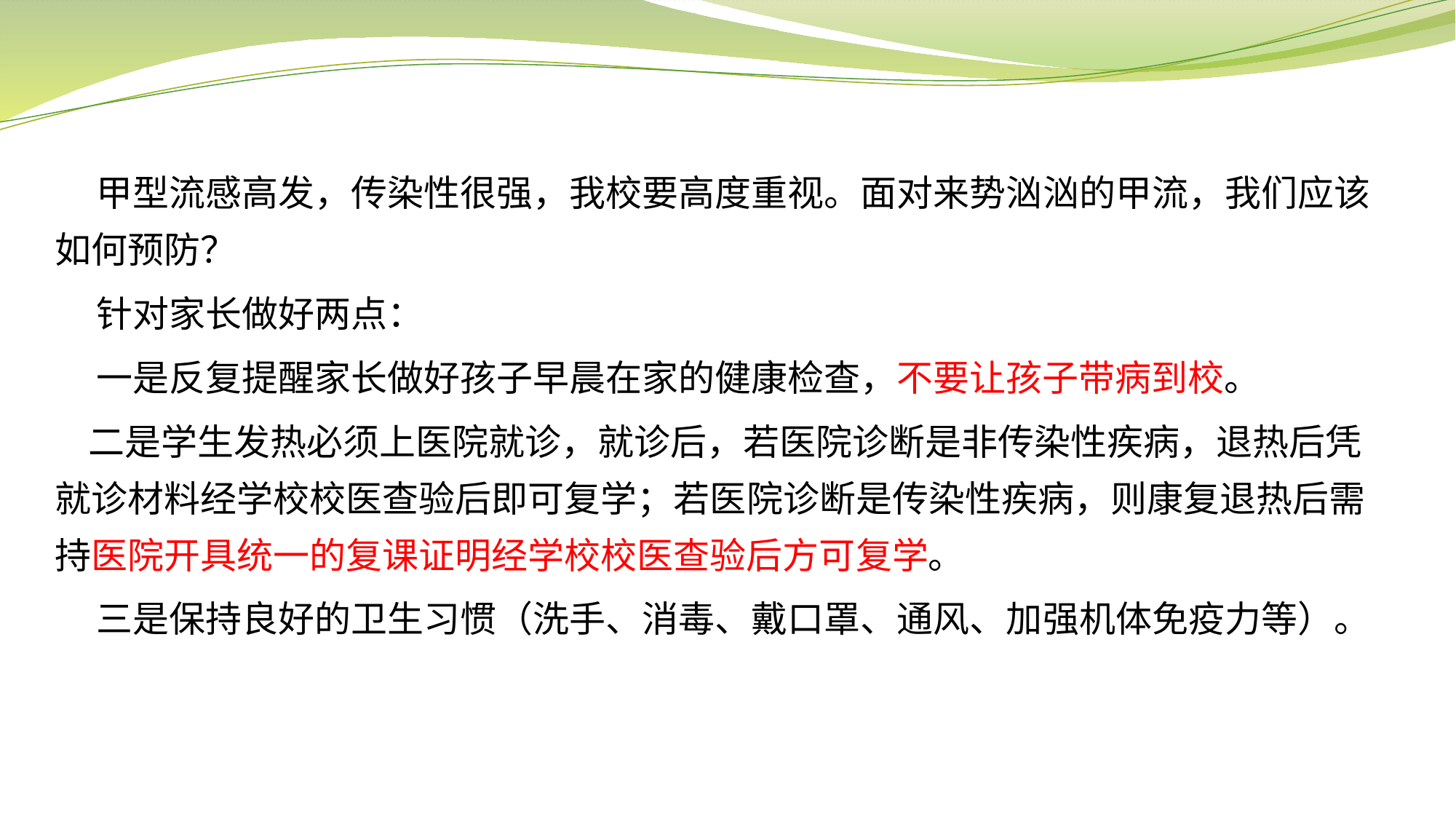

甲型流感高发，传染性很强，我校要高度重视。面对来势汹汹的甲流，我们应该如何预防？
    针对家长做好两点：
    一是反复提醒家长做好孩子早晨在家的健康检查，不要让孩子带病到校。
   二是学生发热必须上医院就诊，就诊后，若医院诊断是非传染性疾病，退热后凭就诊材料经学校校医查验后即可复学；若医院诊断是传染性疾病，则康复退热后需持医院开具统一的复课证明经学校校医查验后方可复学。
    三是保持良好的卫生习惯（洗手、消毒、戴口罩、通风、加强机体免疫力等）。